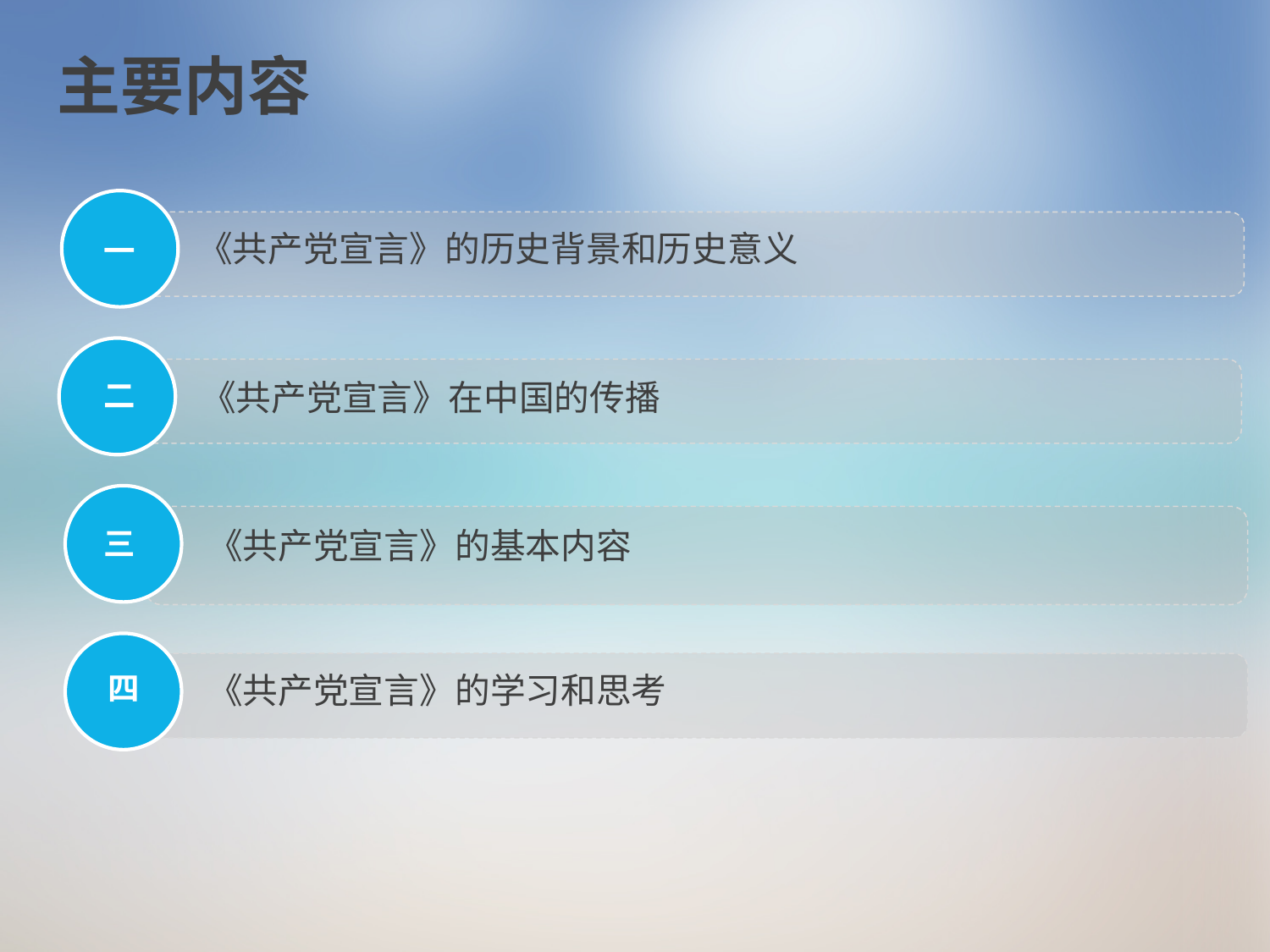

主要内容

一

《共产党宣言》的历史背景和历史意义

《共产党宣言》在中国的传播

《共产党宣言》的基本内容

《共产党宣言》的学习和思考

二

三

四